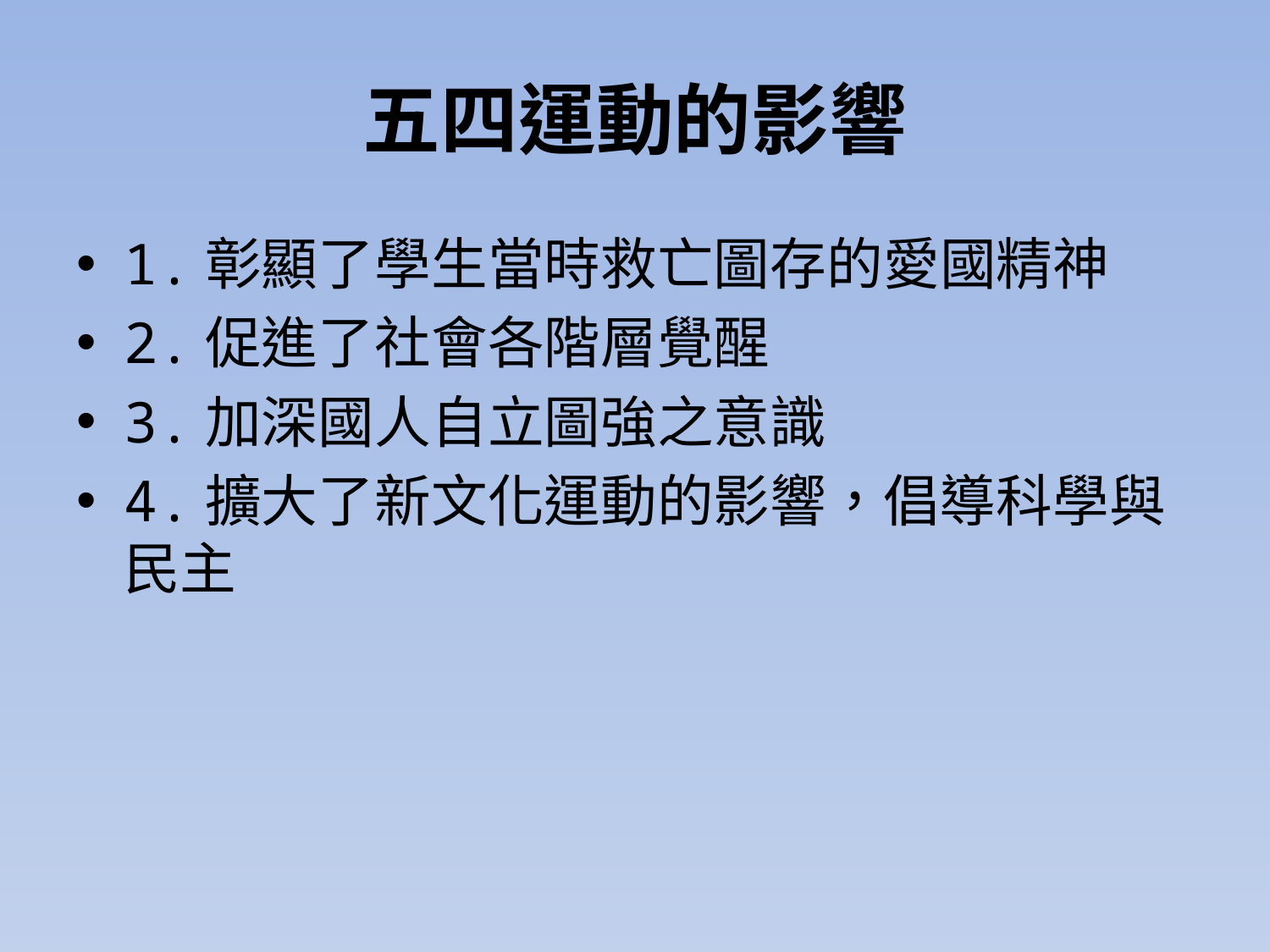

# 五四運動的影響
1.彰顯了學生當時救亡圖存的愛國精神
2.促進了社會各階層覺醒
3.加深國人自立圖強之意識
4.擴大了新文化運動的影響，倡導科學與  民主